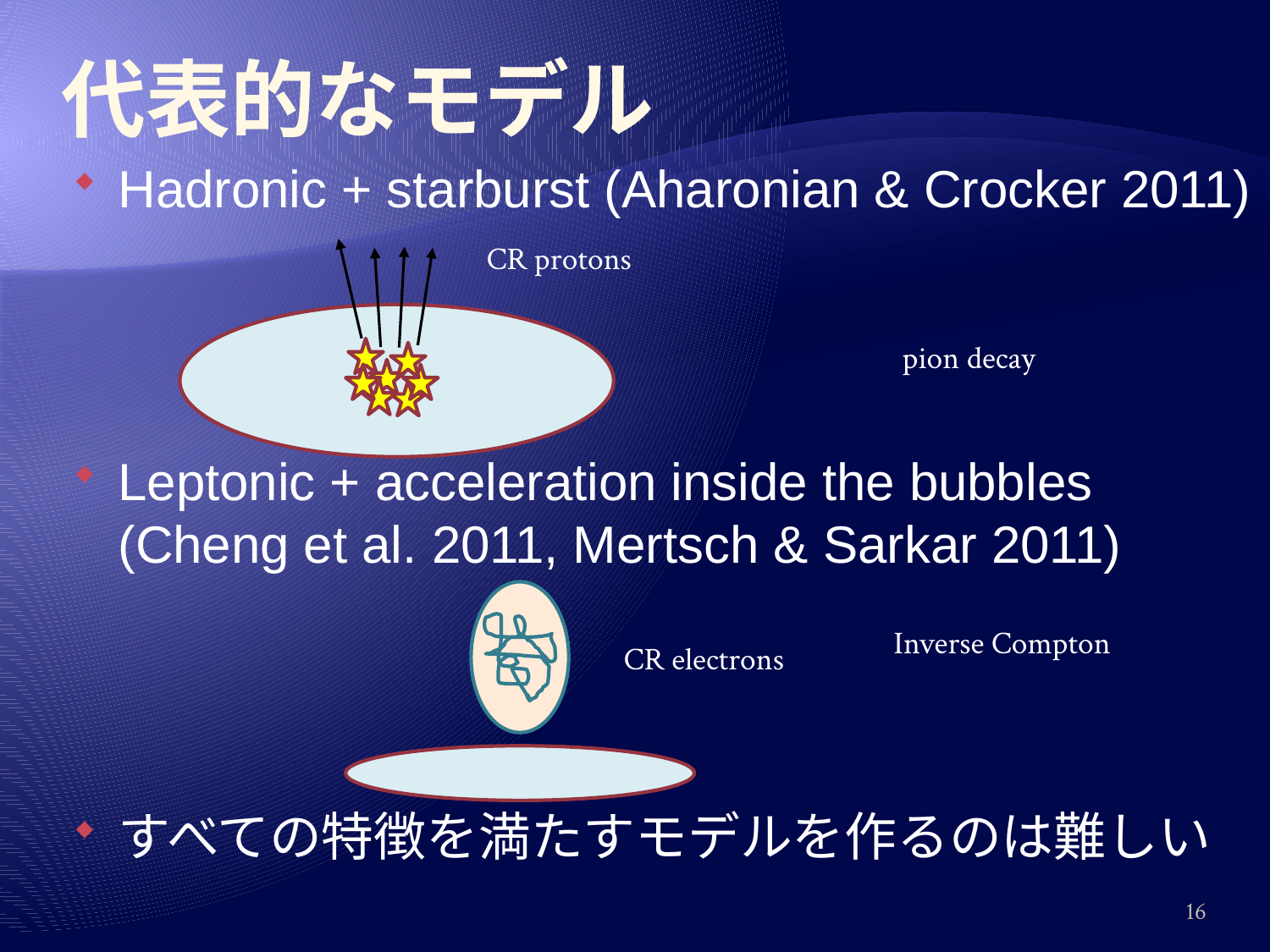

# 代表的なモデル
Hadronic + starburst (Aharonian & Crocker 2011)

Leptonic + acceleration inside the bubbles (Cheng et al. 2011, Mertsch & Sarkar 2011)

すべての特徴を満たすモデルを作るのは難しい

CR protons

pion decay

Inverse Compton
CR electrons

16